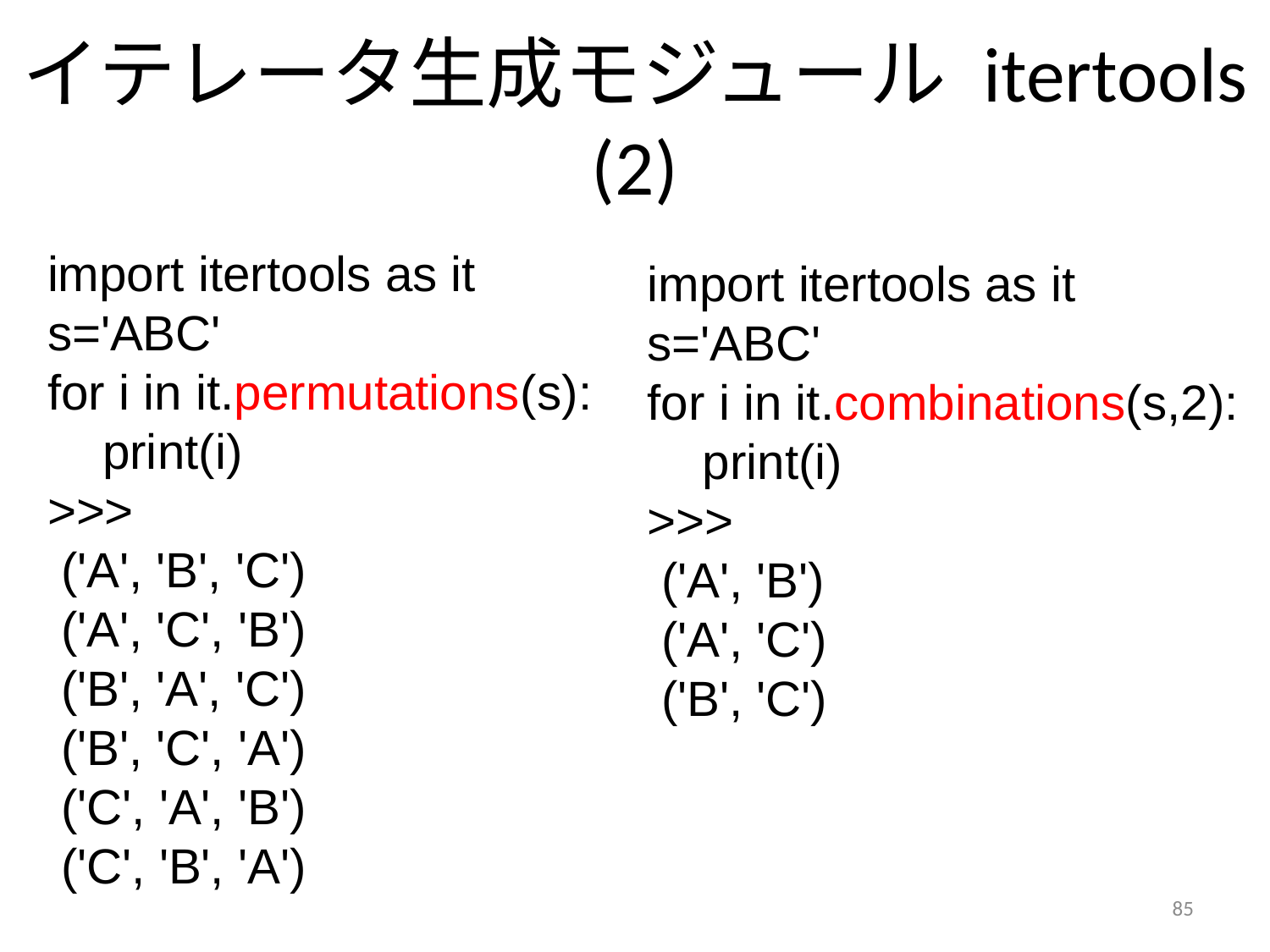

# イテレータ生成モジュール itertools (2)
import itertools as it
s='ABC'
for i in it.permutations(s):
    print(i)
>>>
 ('A', 'B', 'C')
 ('A', 'C', 'B')
 ('B', 'A', 'C')
 ('B', 'C', 'A')
 ('C', 'A', 'B')
 ('C', 'B', 'A')
import itertools as it
s='ABC'
for i in it.combinations(s,2):
    print(i)
>>>
 ('A', 'B')
 ('A', 'C')
 ('B', 'C')

85